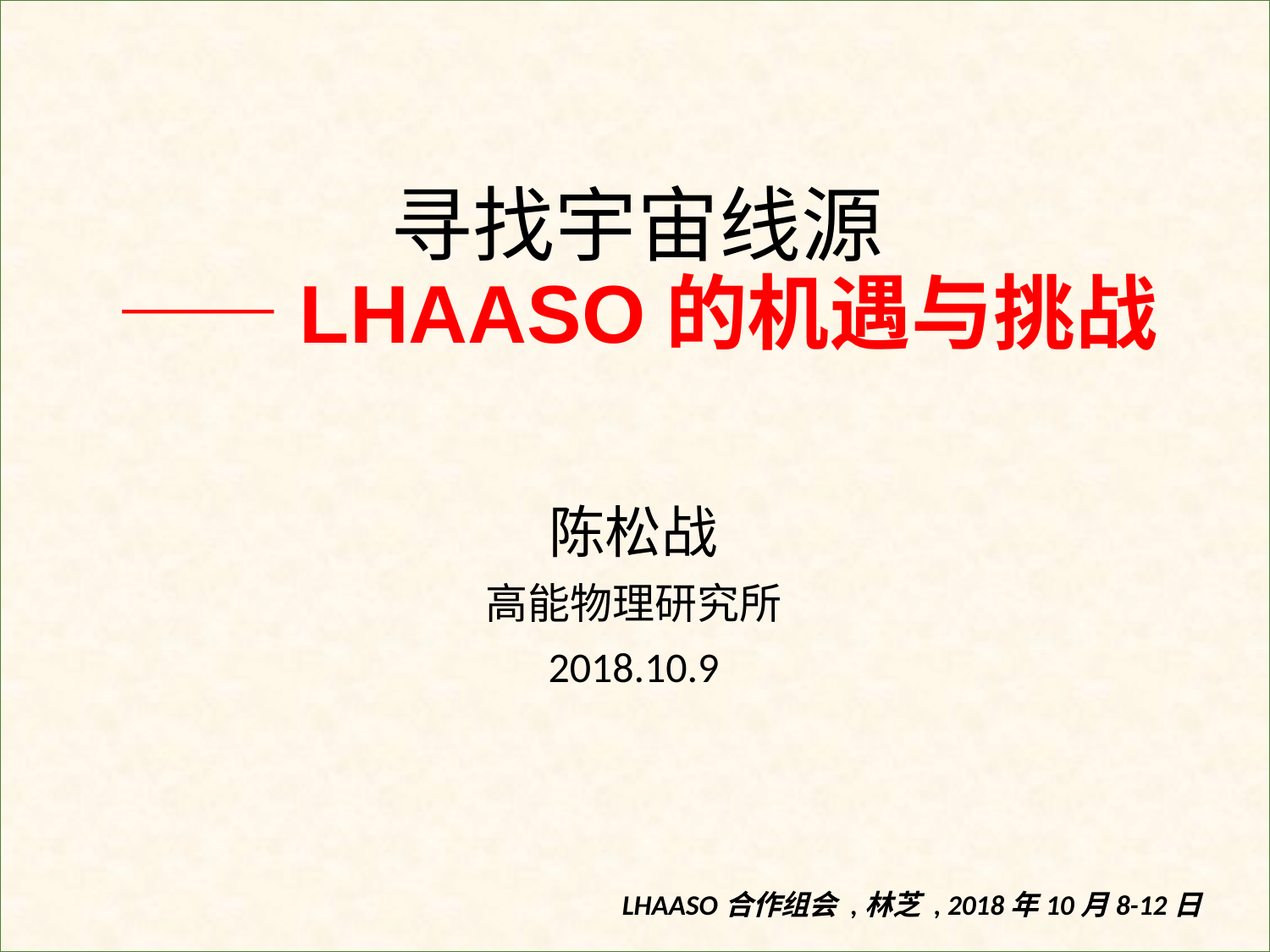

# 寻找宇宙线源 ——LHAASO的机遇与挑战
陈松战
高能物理研究所
2018.10.9
LHAASO合作组会 ,林芝 , 2018年10月8-12日